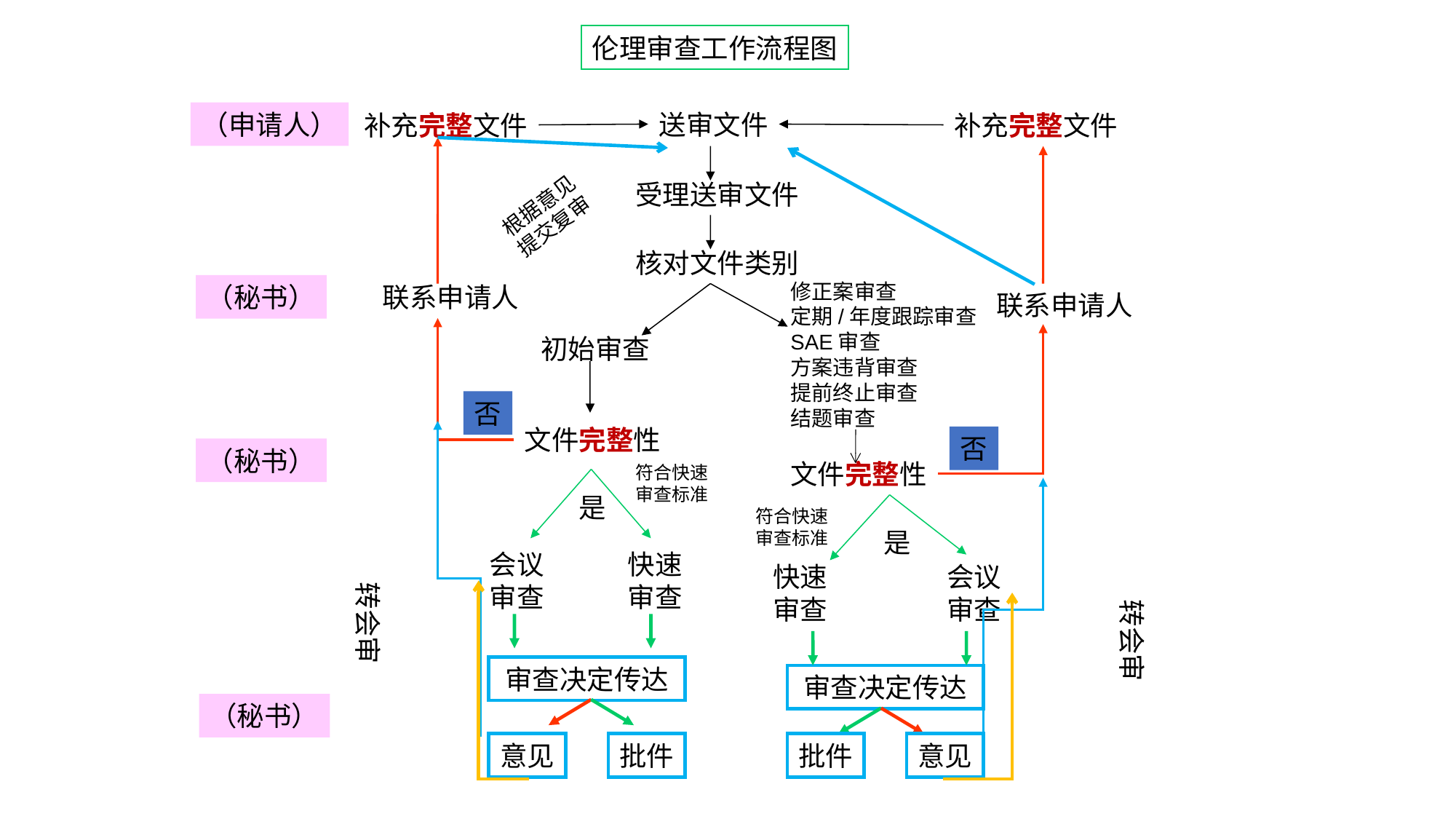

伦理审查工作流程图
（申请人）
送审文件
补充完整文件
补充完整文件

受理送审文件
根据意见
提交复审

核对文件类别
修正案审查
定期/年度跟踪审查
SAE审查
方案违背审查
提前终止审查
结题审查
（秘书）
联系申请人
联系申请人

初始审查

否
文件完整性
否
（秘书）
文件完整性
符合快速
审查标准

是

符合快速
审查标准
是
会议
审查
快速
审查
快速
审查
会议
审查
转会审
转会审

审查决定传达
审查决定传达
（秘书）

意见
批件
批件
意见